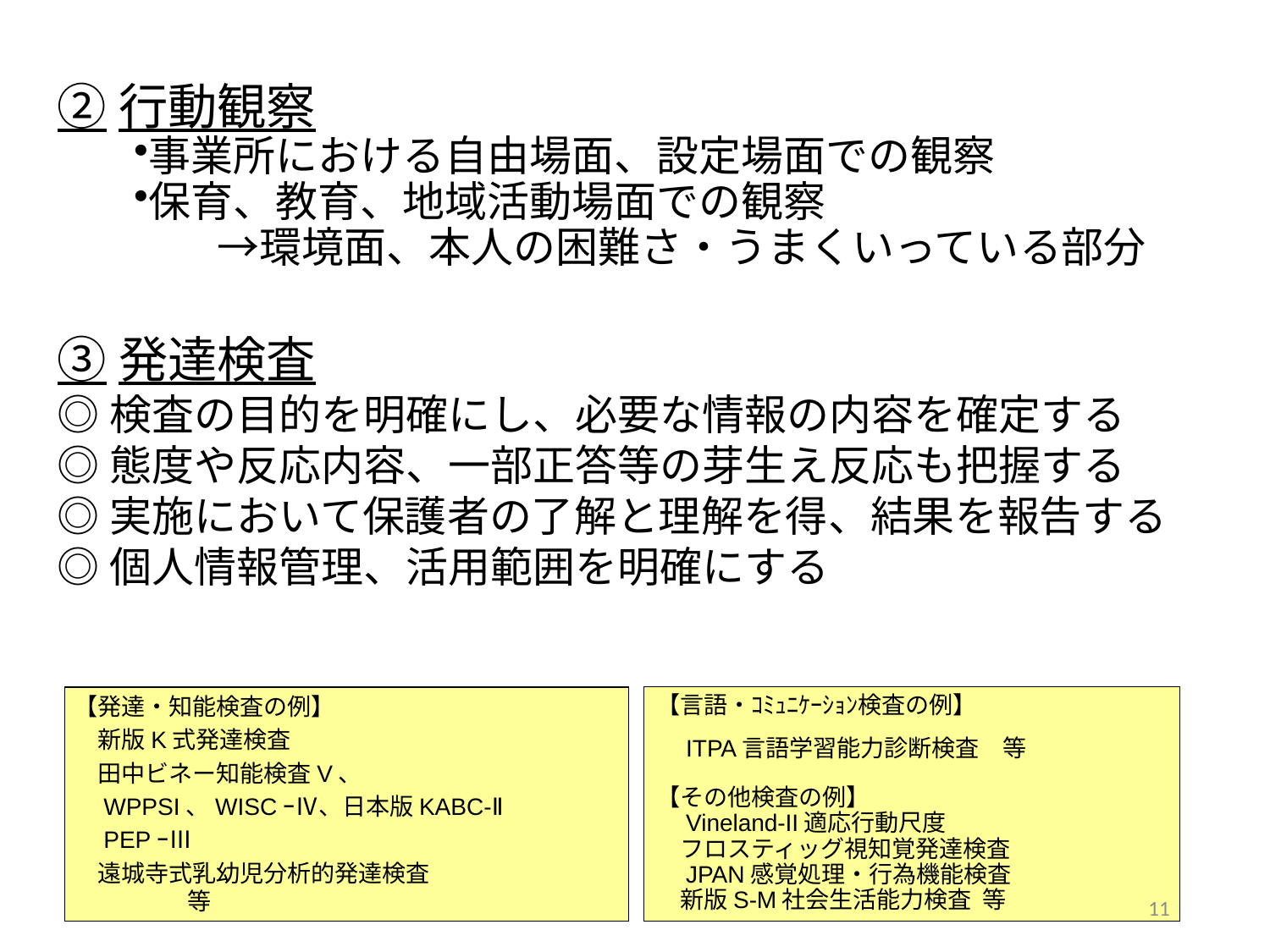

②行動観察
事業所における自由場面、設定場面での観察
保育、教育、地域活動場面での観察
　　→環境面、本人の困難さ・うまくいっている部分
③発達検査
◎検査の目的を明確にし、必要な情報の内容を確定する
◎態度や反応内容、一部正答等の芽生え反応も把握する
◎実施において保護者の了解と理解を得、結果を報告する
◎個人情報管理、活用範囲を明確にする
【発達・知能検査の例】
　新版K式発達検査
　田中ビネー知能検査V、
　WPPSI、WISCｰⅣ、日本版KABC‐Ⅱ
　PEPｰⅢ
　遠城寺式乳幼児分析的発達検査　　　　　　　　　　　等
【言語・ｺﾐｭﾆｹｰｼｮﾝ検査の例】
　ITPA言語学習能力診断検査　等
【その他検査の例】
　Vineland-II適応行動尺度
　フロスティッグ視知覚発達検査
　JPAN感覚処理・行為機能検査
　新版S‐M社会生活能力検査  等
11